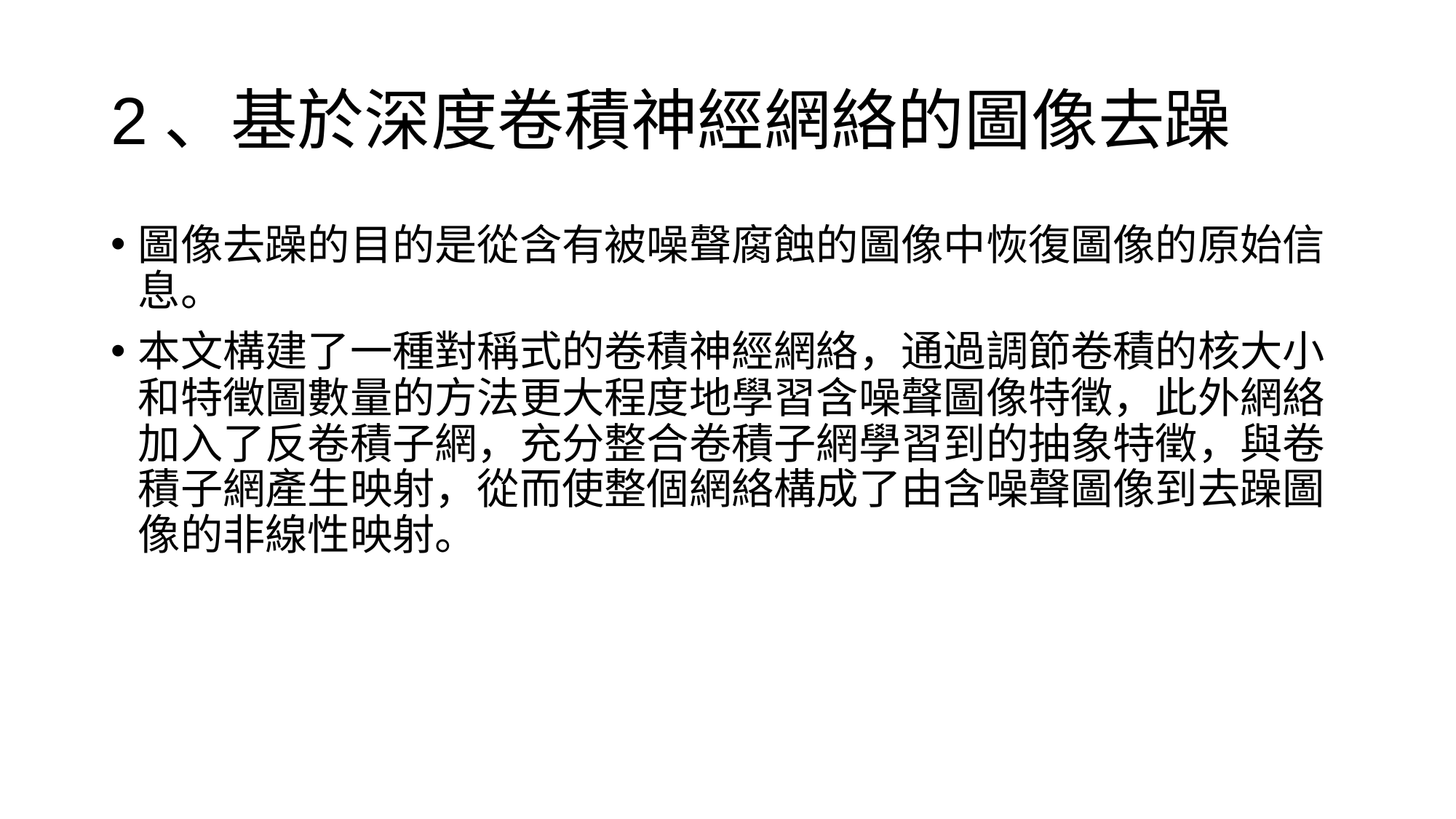

# 2、基於深度卷積神經網絡的圖像去躁
圖像去躁的目的是從含有被噪聲腐蝕的圖像中恢復圖像的原始信息。
本文構建了一種對稱式的卷積神經網絡，通過調節卷積的核大小和特徵圖數量的方法更大程度地學習含噪聲圖像特徵，此外網絡加入了反卷積子網，充分整合卷積子網學習到的抽象特徵，與卷積子網產生映射，從而使整個網絡構成了由含噪聲圖像到去躁圖像的非線性映射。